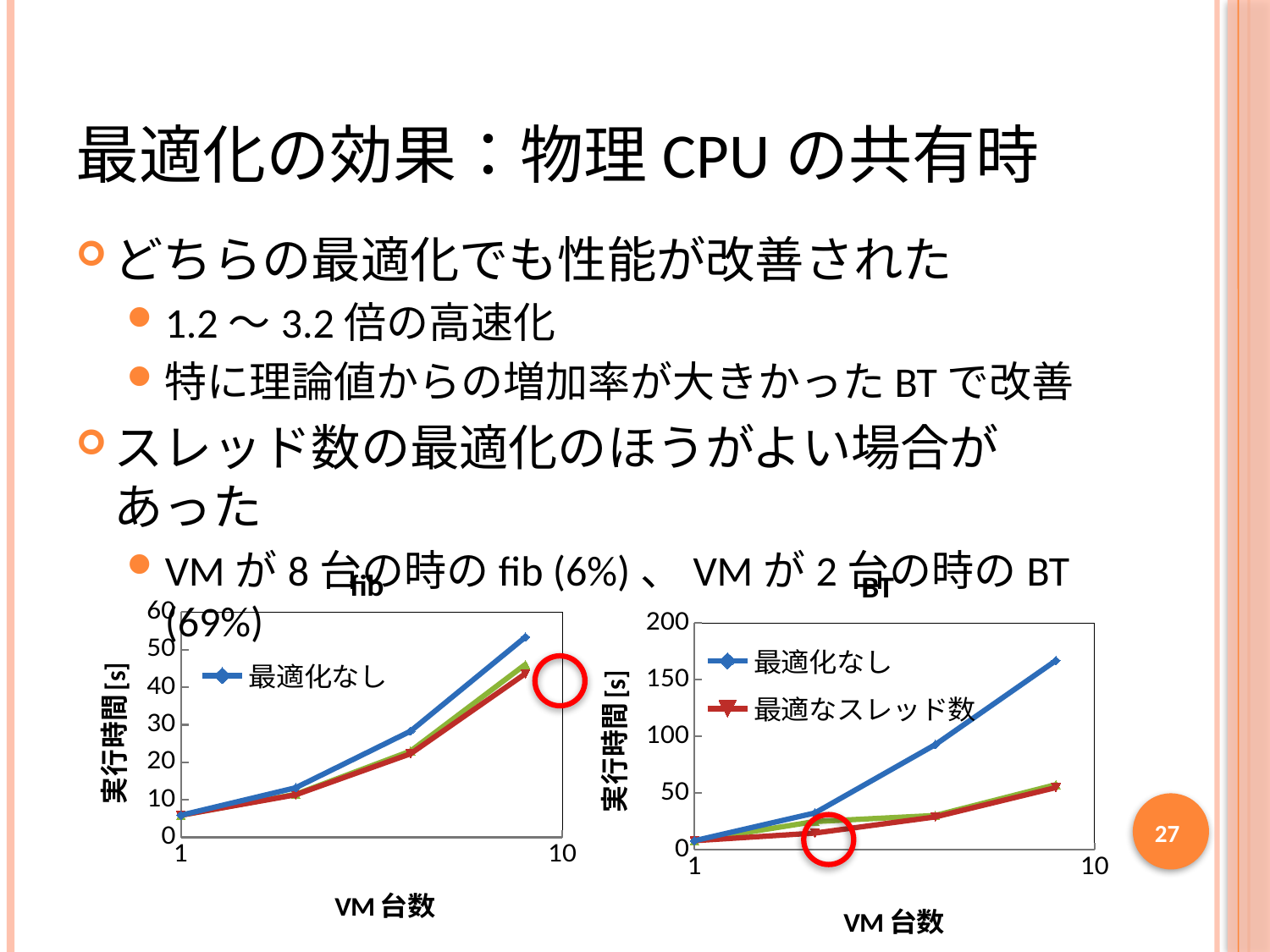

# 最適化の効果：物理CPUの共有時
どちらの最適化でも性能が改善された
1.2〜3.2倍の高速化
特に理論値からの増加率が大きかったBTで改善
スレッド数の最適化のほうがよい場合があった
VMが8台の時のfib (6%)、VMが2台の時のBT (69%)

### Chart: fib

| Category |  |  |  |
|---|---|---|---|

### Chart: BT

| Category |  |  |  |
|---|---|---|---|
27